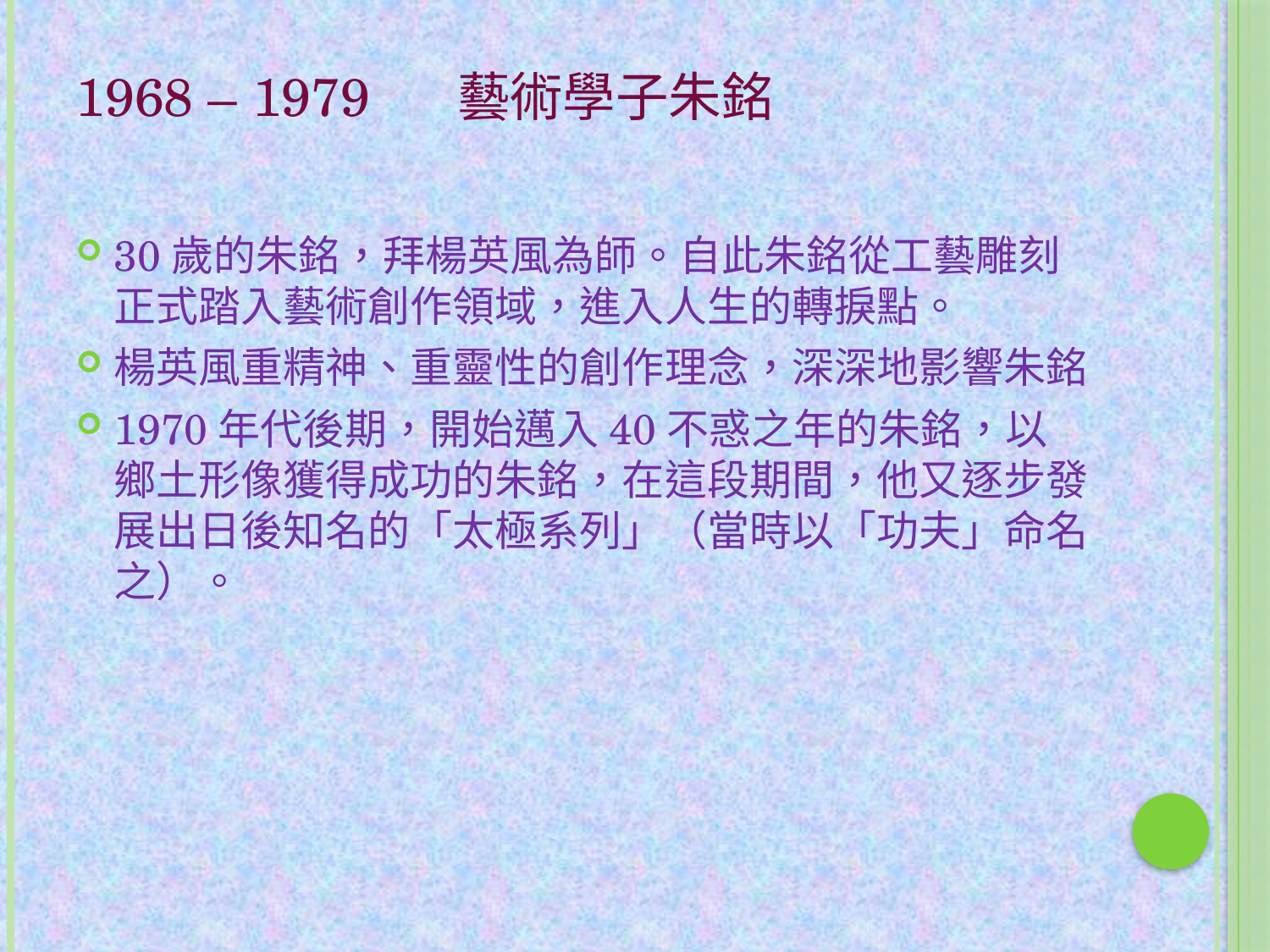

# 1968 – 1979     藝術學子朱銘
30歲的朱銘，拜楊英風為師。自此朱銘從工藝雕刻正式踏入藝術創作領域，進入人生的轉捩點。
楊英風重精神、重靈性的創作理念，深深地影響朱銘
1970年代後期，開始邁入40不惑之年的朱銘，以鄉土形像獲得成功的朱銘，在這段期間，他又逐步發展出日後知名的「太極系列」（當時以「功夫」命名之）。